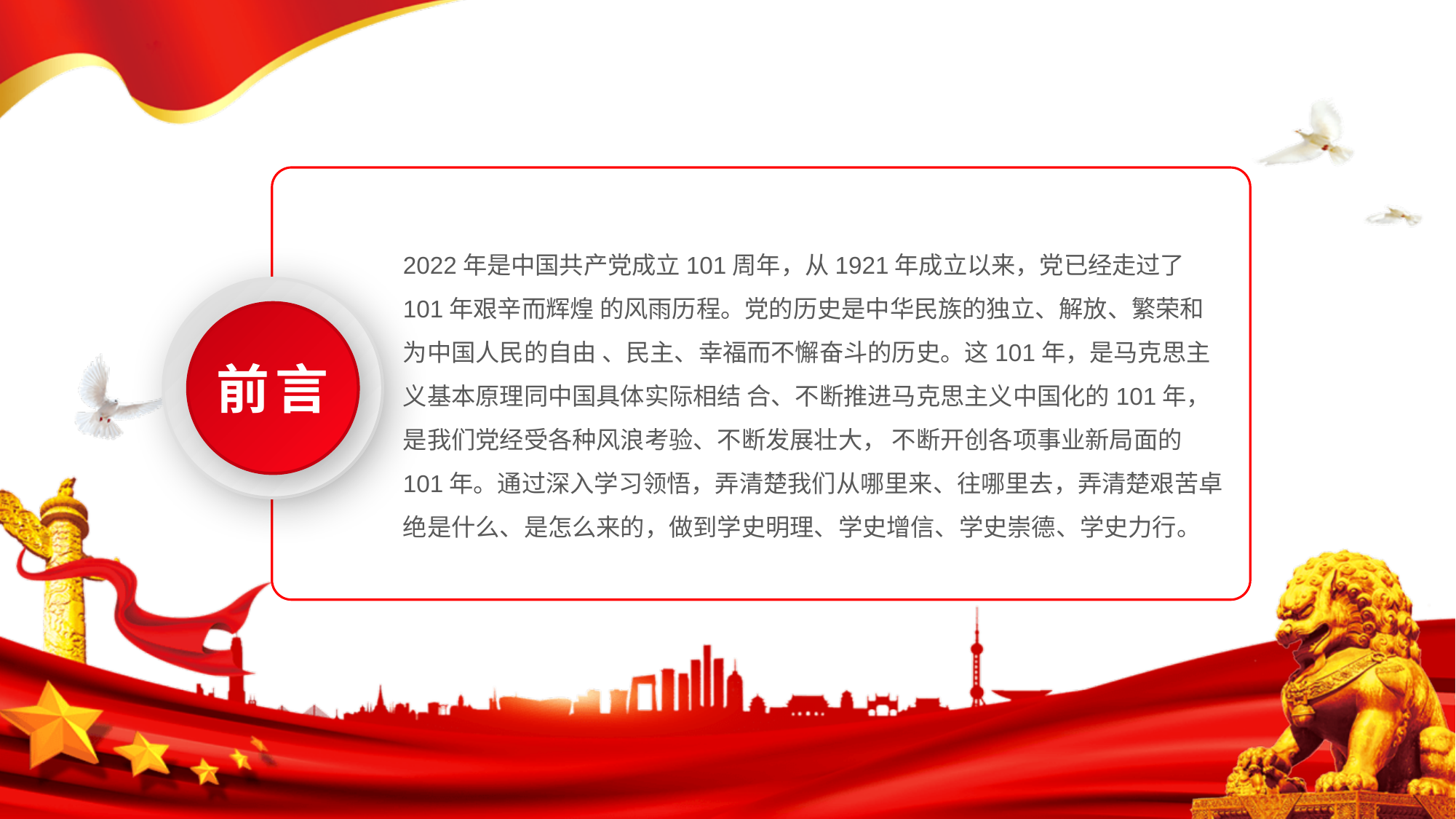

2022年是中国共产党成立101周年，从1921年成立以来，党已经走过了101年艰辛而辉煌 的风雨历程。党的历史是中华民族的独立、解放、繁荣和为中国人民的自由 、民主、幸福而不懈奋斗的历史。这101年，是马克思主义基本原理同中国具体实际相结 合、不断推进马克思主义中国化的101年，是我们党经受各种风浪考验、不断发展壮大， 不断开创各项事业新局面的101年。通过深入学习领悟，弄清楚我们从哪里来、往哪里去，弄清楚艰苦卓绝是什么、是怎么来的，做到学史明理、学史增信、学史崇德、学史力行。

前言